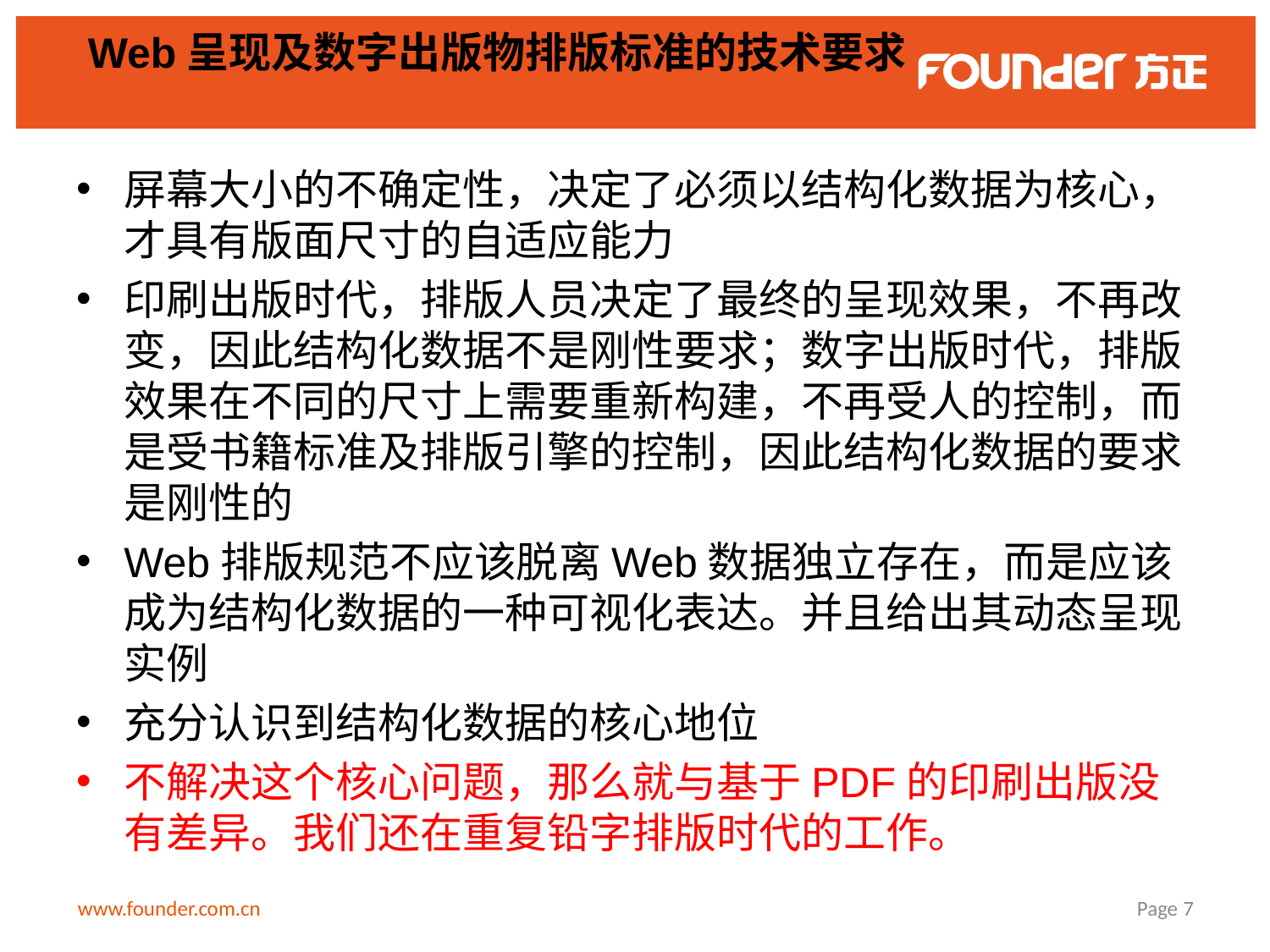

# Web呈现及数字出版物排版标准的技术要求
屏幕大小的不确定性，决定了必须以结构化数据为核心，才具有版面尺寸的自适应能力
印刷出版时代，排版人员决定了最终的呈现效果，不再改变，因此结构化数据不是刚性要求；数字出版时代，排版效果在不同的尺寸上需要重新构建，不再受人的控制，而是受书籍标准及排版引擎的控制，因此结构化数据的要求是刚性的
Web排版规范不应该脱离Web数据独立存在，而是应该成为结构化数据的一种可视化表达。并且给出其动态呈现实例
充分认识到结构化数据的核心地位
不解决这个核心问题，那么就与基于PDF的印刷出版没有差异。我们还在重复铅字排版时代的工作。

www.founder.com.cn
Page 7